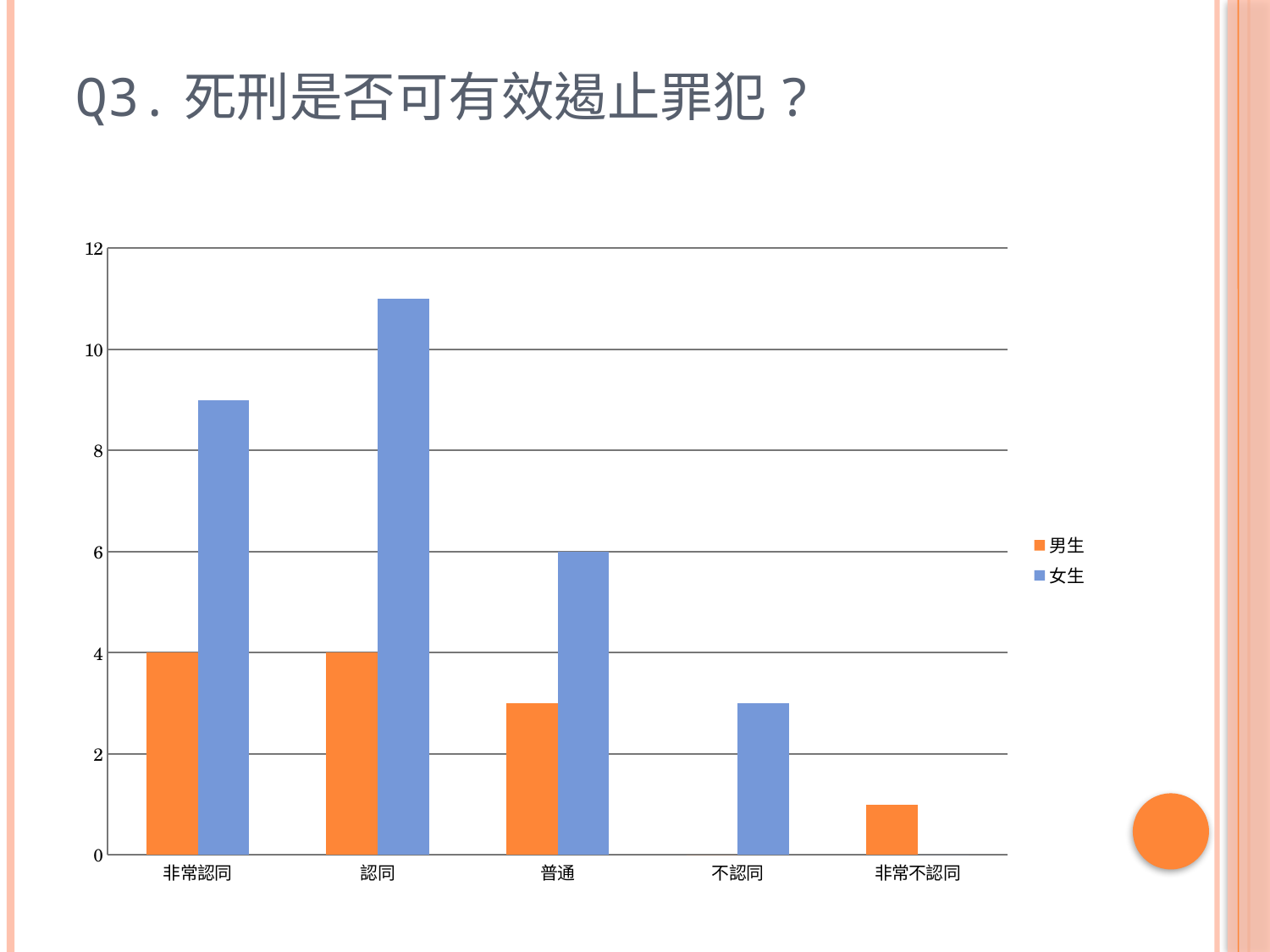

# Q3.死刑是否可有效遏止罪犯?

### Chart

| Category | 男生 | 女生 |
|---|---|---|
| 非常認同 | 4.0 | 9.0 |
| 認同 | 4.0 | 11.0 |
| 普通 | 3.0 | 6.0 |
| 不認同 | 0.0 | 3.0 |
| 非常不認同 | 1.0 | 0.0 |